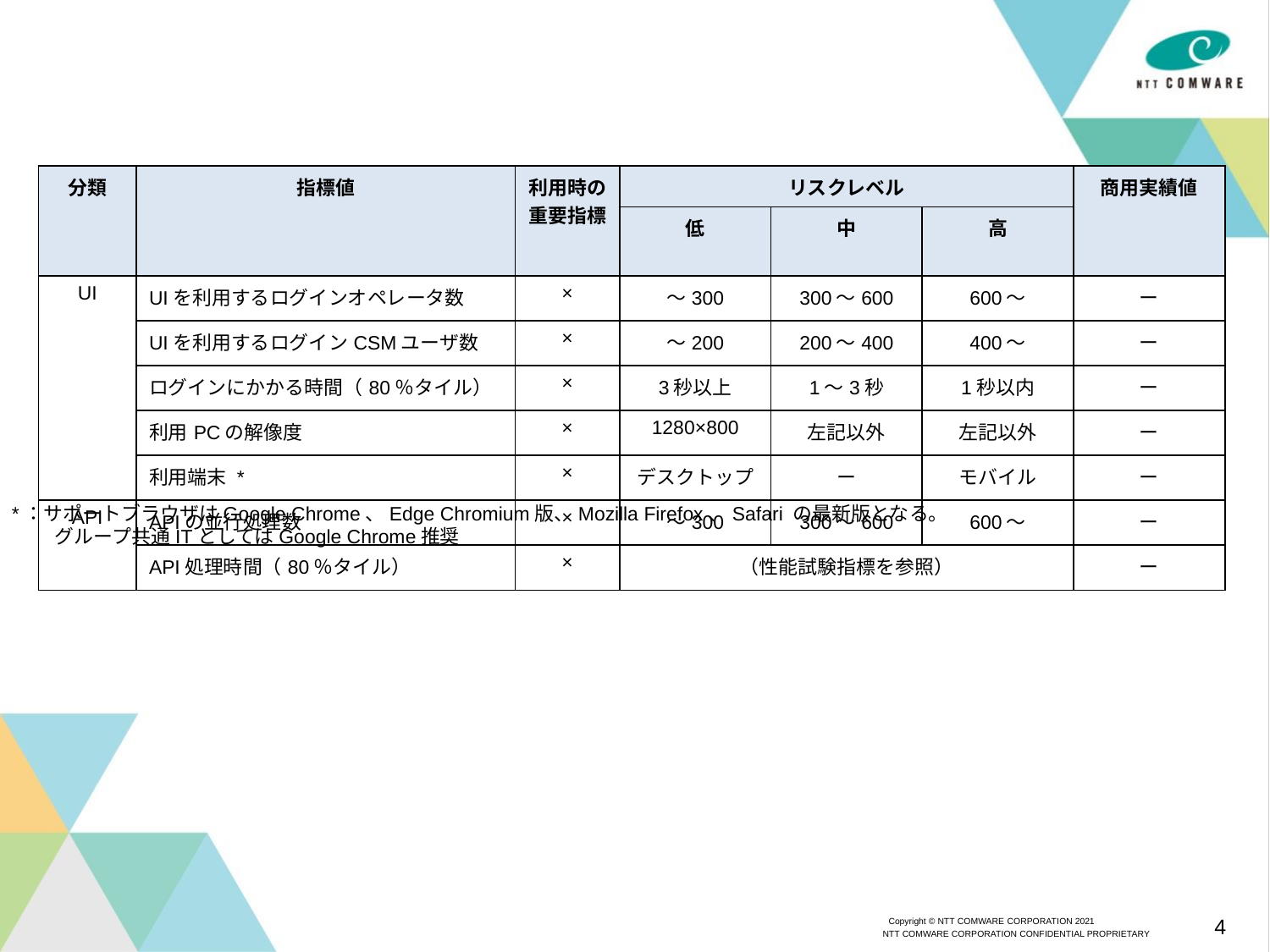

| 分類 | 指標値 | 利用時の 重要指標 | リスクレベル |  |  | 商用実績値 |
| --- | --- | --- | --- | --- | --- | --- |
|  |  |  | 低 | 中 | 高 |  |
| UI | UIを利用するログインオペレータ数 | × | ～300 | 300～600 | 600～ | ー |
|  | UIを利用するログインCSMユーザ数 | × | ～200 | 200～400 | 400～ | ー |
|  | ログインにかかる時間（80％タイル） | × | 3秒以上 | 1～3秒 | 1秒以内 | ー |
|  | 利用PCの解像度 | × | 1280×800 | 左記以外 | 左記以外 | ー |
|  | 利用端末 \* | × | デスクトップ | ー | モバイル | ー |
| API | APIの並行処理数 | × | ～300 | 300～600 | 600～ | ー |
|  | API処理時間（80％タイル） | × | （性能試験指標を参照） |  |  | ー |
*：サポートブラウザはGoogle Chrome、Edge Chromium版、Mozilla Firefox、Safari の最新版となる。
　　 グループ共通ITとしてはGoogle Chrome推奨
4